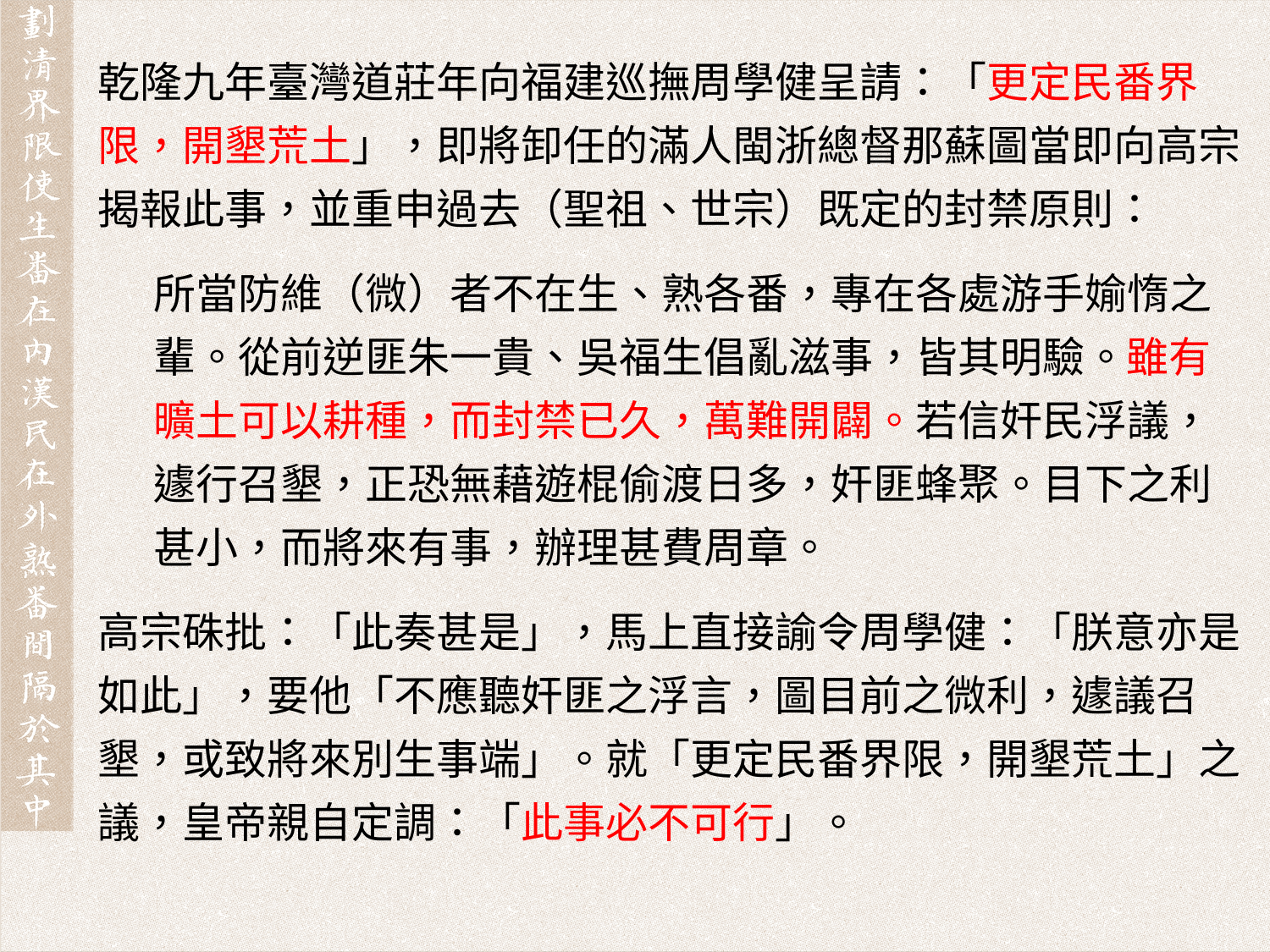

乾隆九年臺灣道莊年向福建巡撫周學健呈請：「更定民番界限，開墾荒土」，即將卸任的滿人閩浙總督那蘇圖當即向高宗揭報此事，並重申過去（聖祖、世宗）既定的封禁原則：
所當防維（微）者不在生、熟各番，專在各處游手媮惰之輩。從前逆匪朱一貴、吳福生倡亂滋事，皆其明驗。雖有曠土可以耕種，而封禁已久，萬難開闢。若信奸民浮議，遽行召墾，正恐無藉遊棍偷渡日多，奸匪蜂聚。目下之利甚小，而將來有事，辦理甚費周章。
高宗硃批：「此奏甚是」，馬上直接諭令周學健：「朕意亦是如此」，要他「不應聽奸匪之浮言，圖目前之微利，遽議召墾，或致將來別生事端」。就「更定民番界限，開墾荒土」之議，皇帝親自定調：「此事必不可行」。